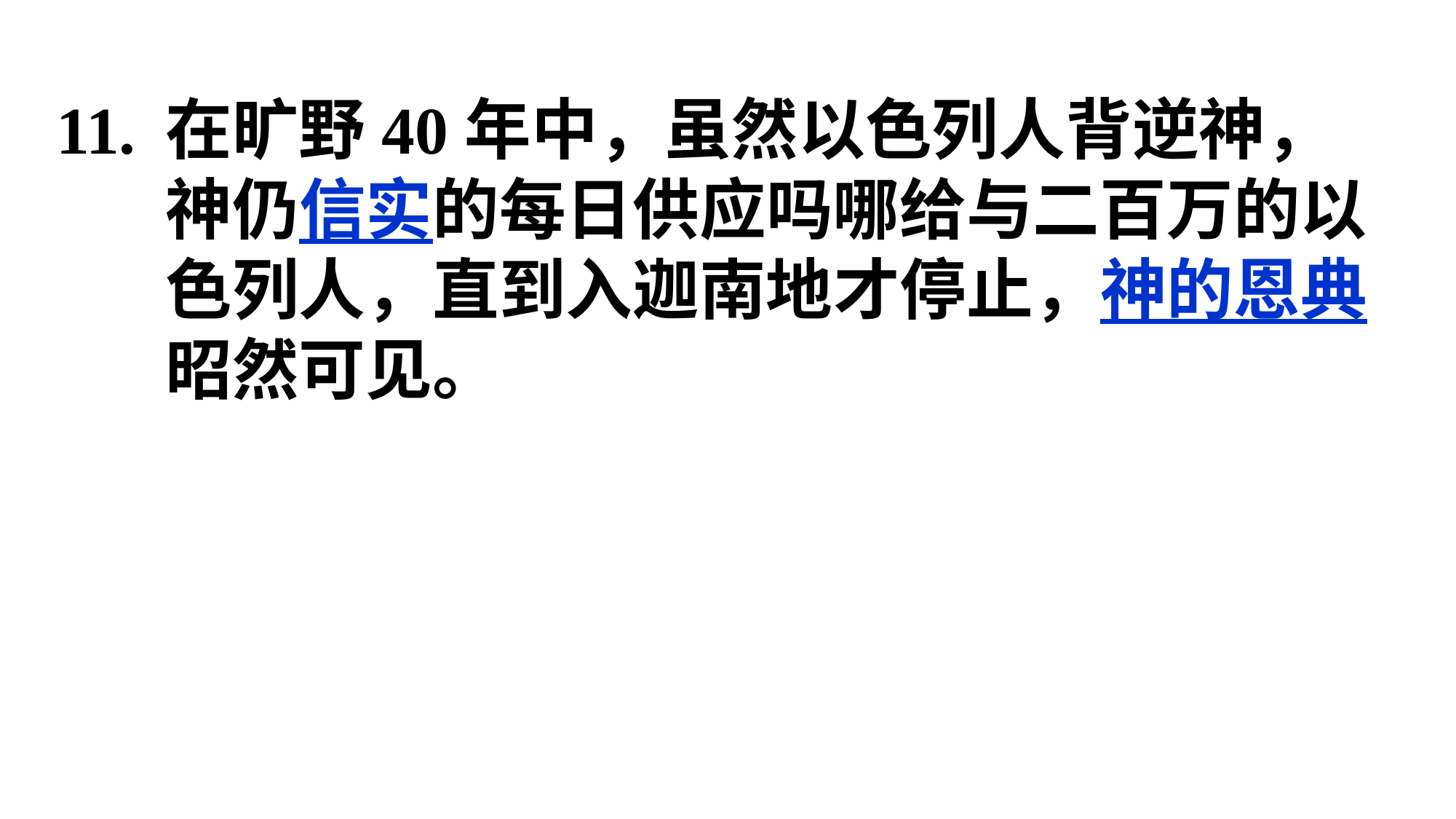

11.	在旷野40年中，虽然以色列人背逆神，神仍信实的每日供应吗哪给与二百万的以色列人，直到入迦南地才停止，神的恩典昭然可见。